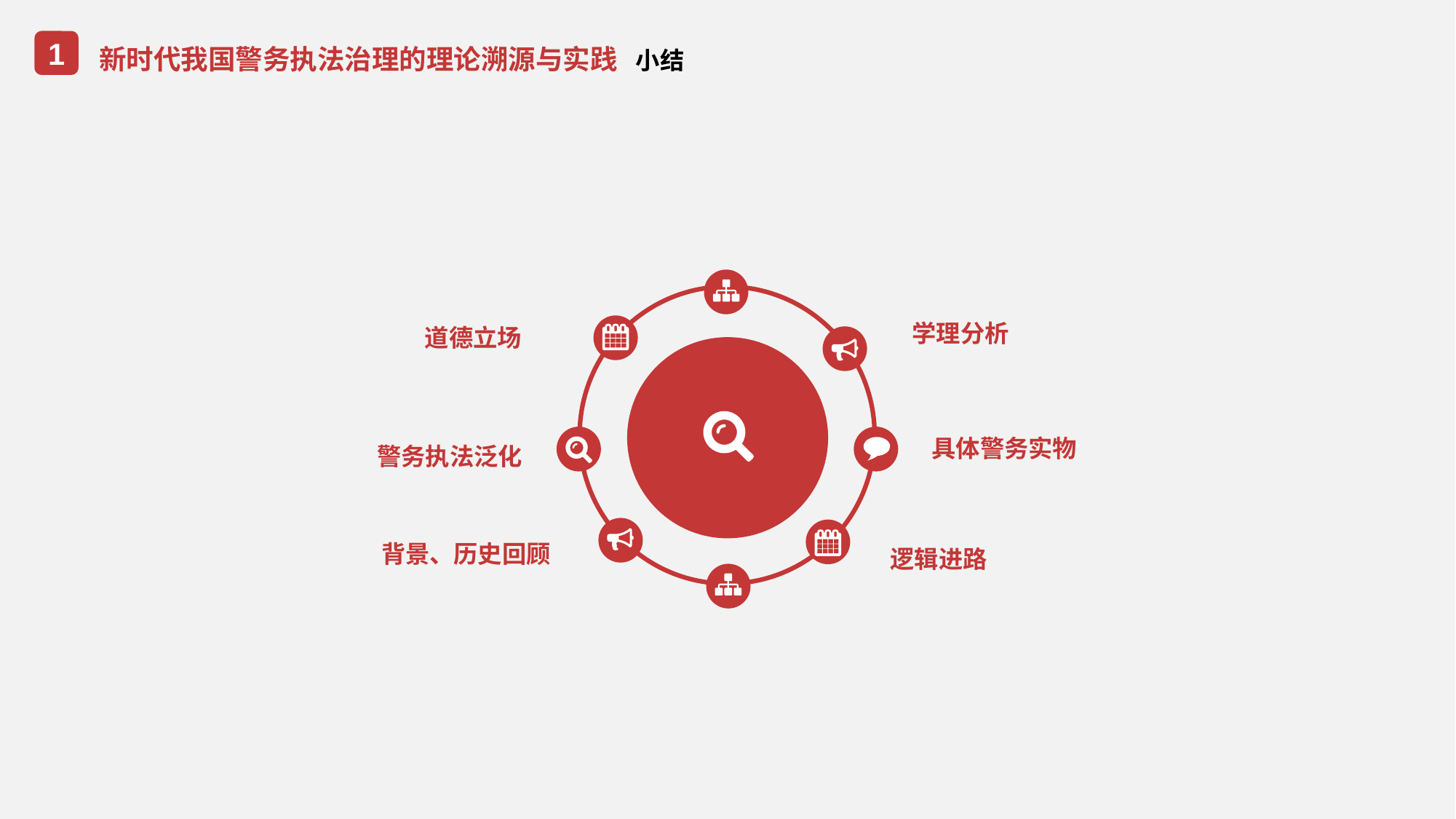

新时代我国警务执法治理的理论溯源与实践   小结
1

学理分析
道德立场
具体警务实物
警务执法泛化
背景、历史回顾
逻辑进路